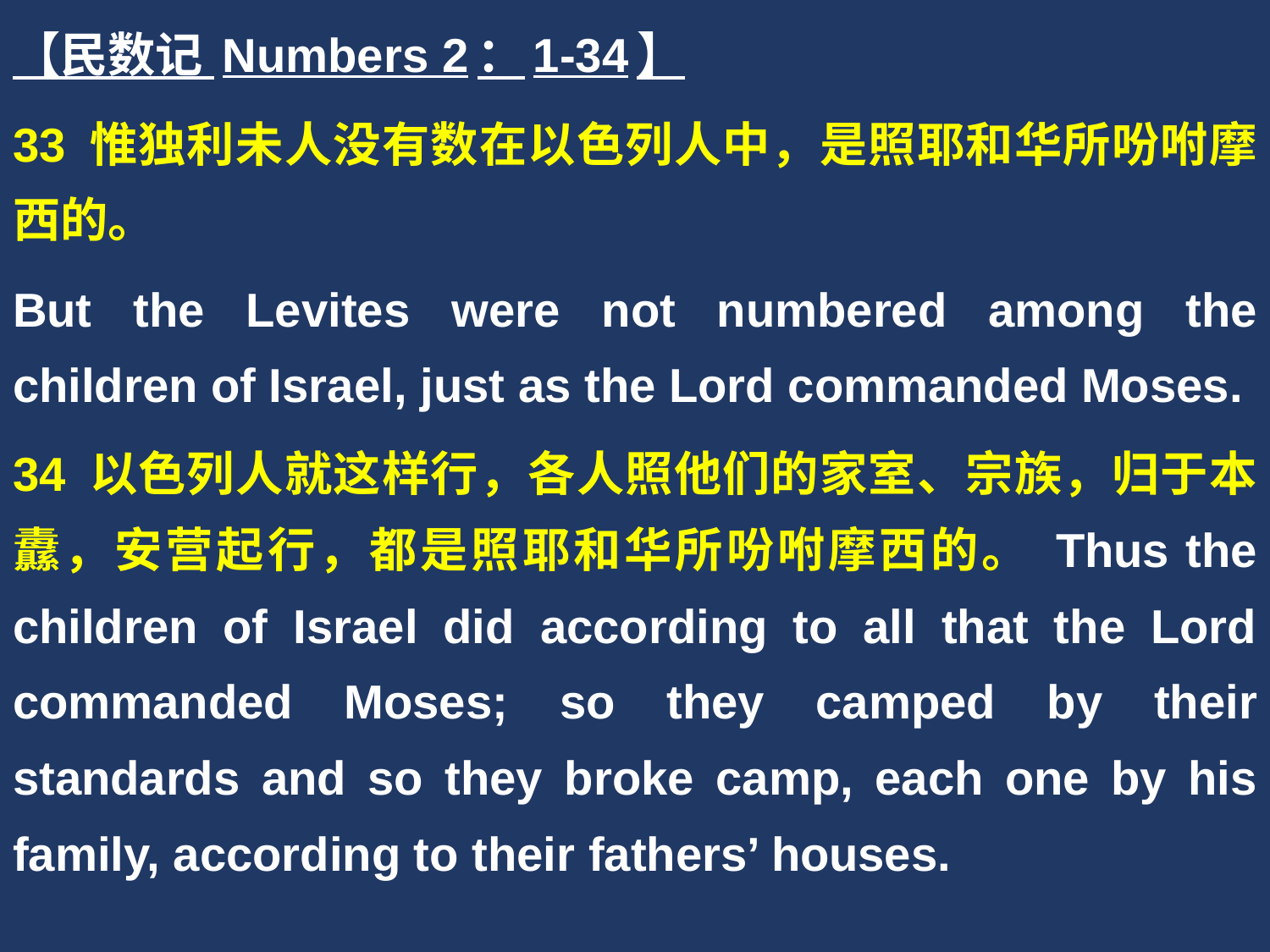

【民数记 Numbers 2：1-34】
33 惟独利未人没有数在以色列人中，是照耶和华所吩咐摩西的。
But the Levites were not numbered among the children of Israel, just as the Lord commanded Moses.
34 以色列人就这样行，各人照他们的家室、宗族，归于本纛，安营起行，都是照耶和华所吩咐摩西的。 Thus the children of Israel did according to all that the Lord commanded Moses; so they camped by their standards and so they broke camp, each one by his family, according to their fathers’ houses.